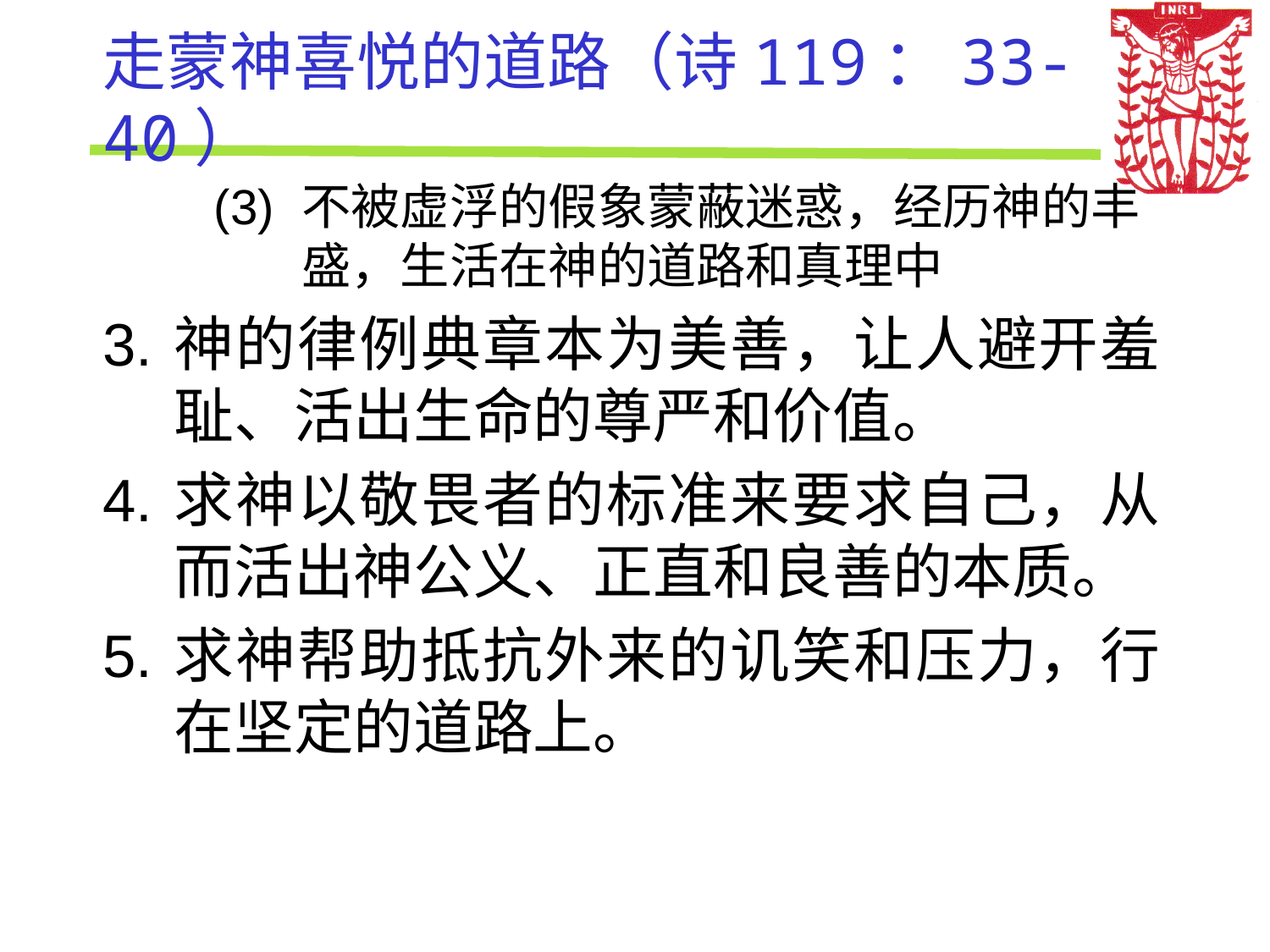

# 走蒙神喜悦的道路（诗119：33-40）
不被虚浮的假象蒙蔽迷惑，经历神的丰盛，生活在神的道路和真理中
神的律例典章本为美善，让人避开羞耻、活出生命的尊严和价值。
求神以敬畏者的标准来要求自己，从而活出神公义、正直和良善的本质。
求神帮助抵抗外来的讥笑和压力，行在坚定的道路上。